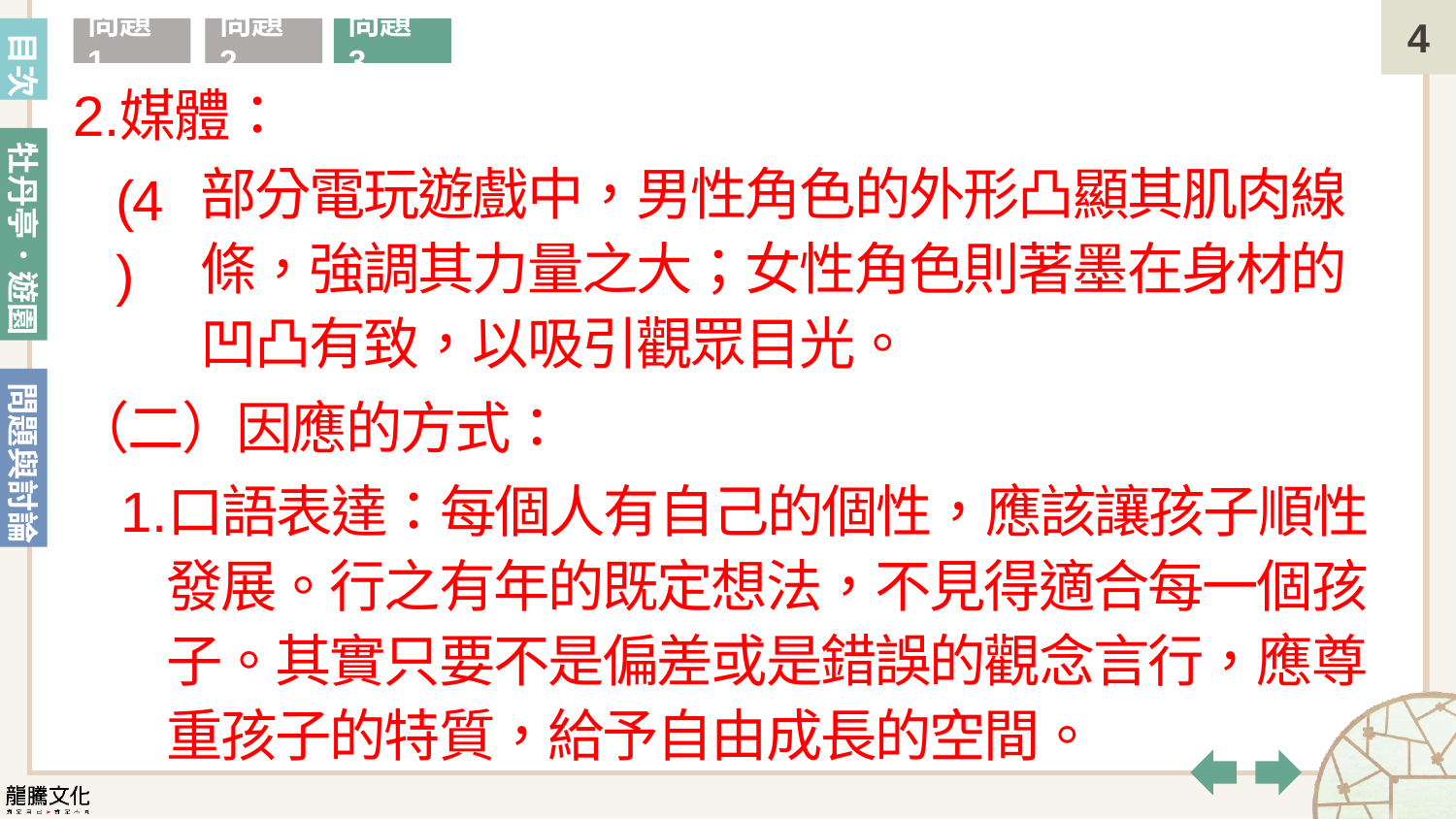

目次
問題1
問題2
問題3
媒體：
部分電玩遊戲中，男性角色的外形凸顯其肌肉線條，強調其力量之大；女性角色則著墨在身材的凹凸有致，以吸引觀眾目光。
(4)
（二）因應的方式：
口語表達：每個人有自己的個性，應該讓孩子順性發展。行之有年的既定想法，不見得適合每一個孩子。其實只要不是偏差或是錯誤的觀念言行，應尊重孩子的特質，給予自由成長的空間。